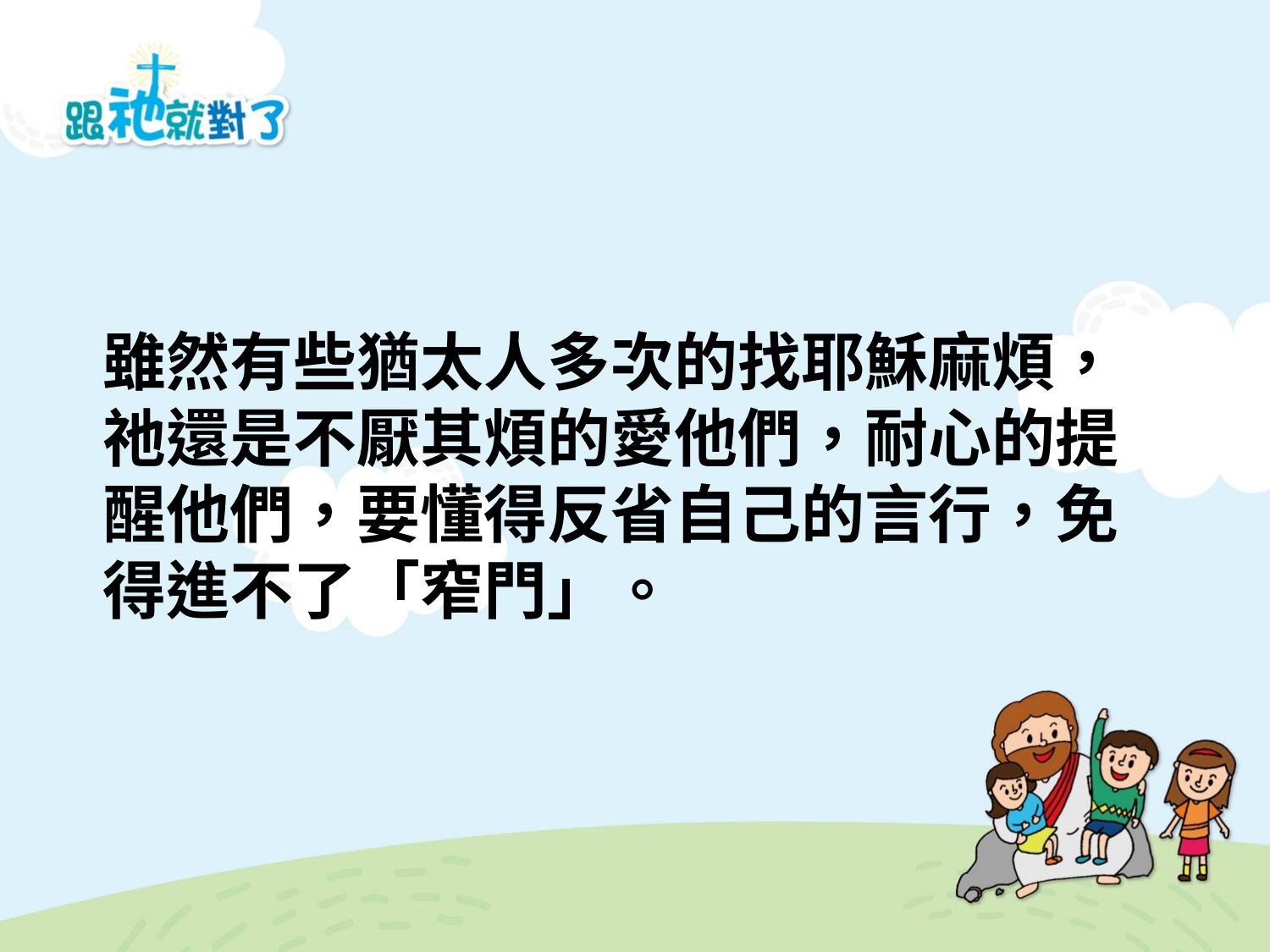

雖然有些猶太人多次的找耶穌麻煩，祂還是不厭其煩的愛他們，耐心的提醒他們，要懂得反省自己的言行，免得進不了「窄門」。